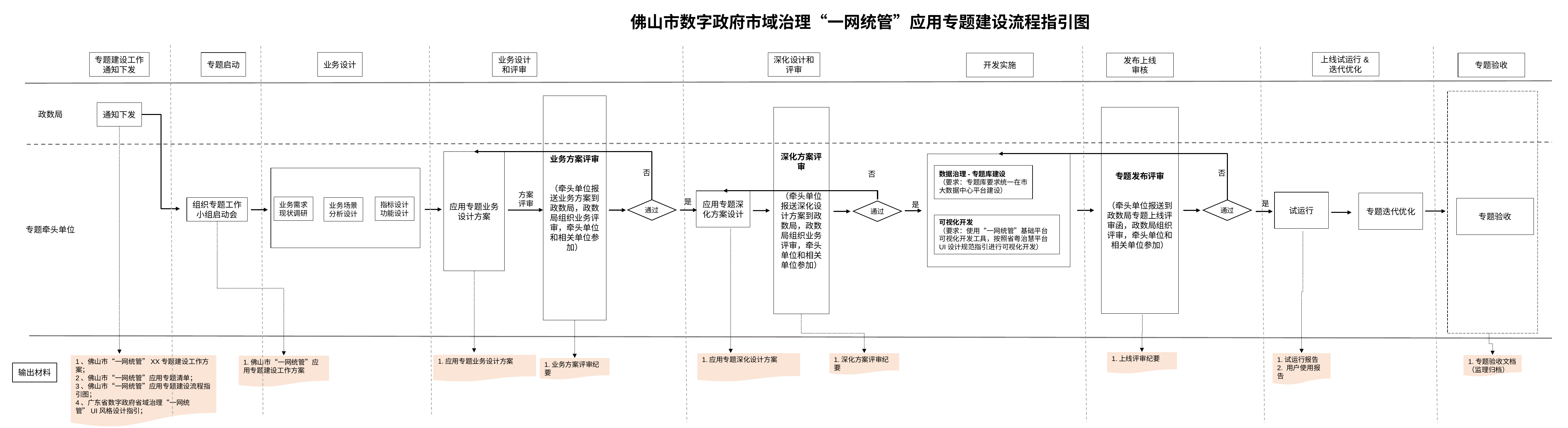

佛山市数字政府市域治理“一网统管”应用专题建设流程指引图

上线试运行&迭代优化
专题建设工作通知下发
业务设计
专题启动
深化设计和评审
业务设计和评审
开发实施
发布上线
审核
专题验收

业务方案评审

（牵头单位报送业务方案到政数局，政数局组织业务评审，牵头单位和相关单位参加）

通知下发
政数局
专题发布评审

（牵头单位报送到政数局专题上线评审函，政数局组织评审，牵头单位和相关单位参加）
深化方案评审

（牵头单位报送深化设计方案到政数局，政数局组织业务评审，牵头单位和相关单位参加）
应用专题业务设计方案

数据治理-专题库建设
（要求：专题库要求统一在市大数据中心平台建设）
否
否
否

方案
评审
应用专题深化方案设计
试运行
专题迭代优化
是
业务需求现状调研
指标设计
功能设计
是
组织专题工作小组启动会
业务场景分析设计
专题验收
是
通过
通过
通过
可视化开发
（要求：使用“一网统管”基础平台可视化开发工具，按照省粤治慧平台UI设计规范指引进行可视化开发）
专题牵头单位
1.上线评审纪要
1.应用专题深化设计方案
1.试运行报告
2. 用户使用报告
1.深化方案评审纪要
1.应用专题业务设计方案
1.专题验收文档（监理归档）
1、佛山市“一网统管”XX专题建设工作方案；
2、佛山市“一网统管”应用专题清单；
3、佛山市“一网统管”应用专题建设流程指引图；
4、广东省数字政府省域治理“一网统管”UI风格设计指引；

1.佛山市“一网统管”应用专题建设工作方案
1.业务方案评审纪要
输出材料